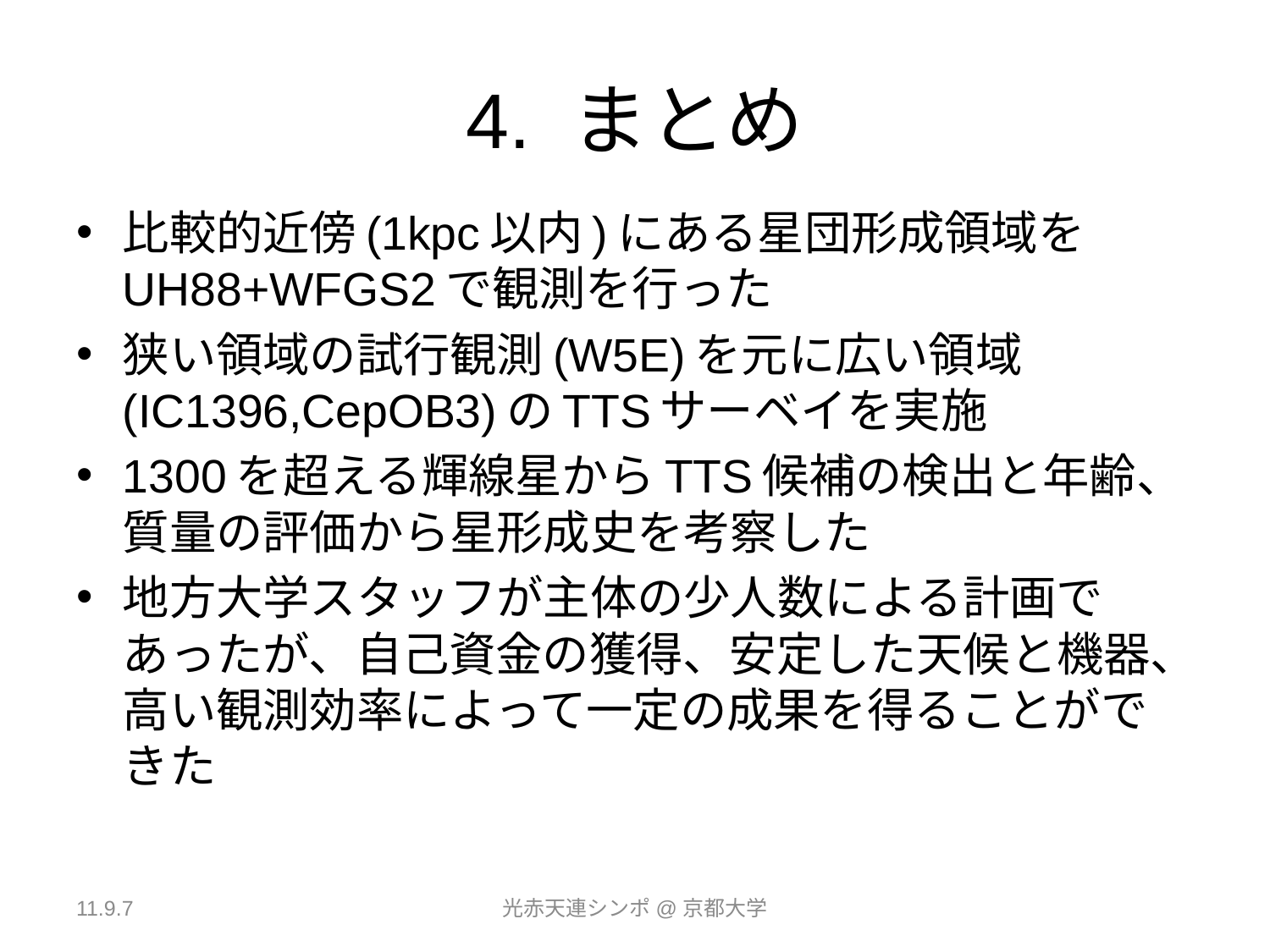

# 4. まとめ
比較的近傍(1kpc以内)にある星団形成領域をUH88+WFGS2で観測を行った
狭い領域の試行観測(W5E)を元に広い領域(IC1396,CepOB3)のTTSサーベイを実施
1300を超える輝線星からTTS候補の検出と年齢、質量の評価から星形成史を考察した
地方大学スタッフが主体の少人数による計画であったが、自己資金の獲得、安定した天候と機器、高い観測効率によって一定の成果を得ることができた

11.9.7
光赤天連シンポ@京都大学